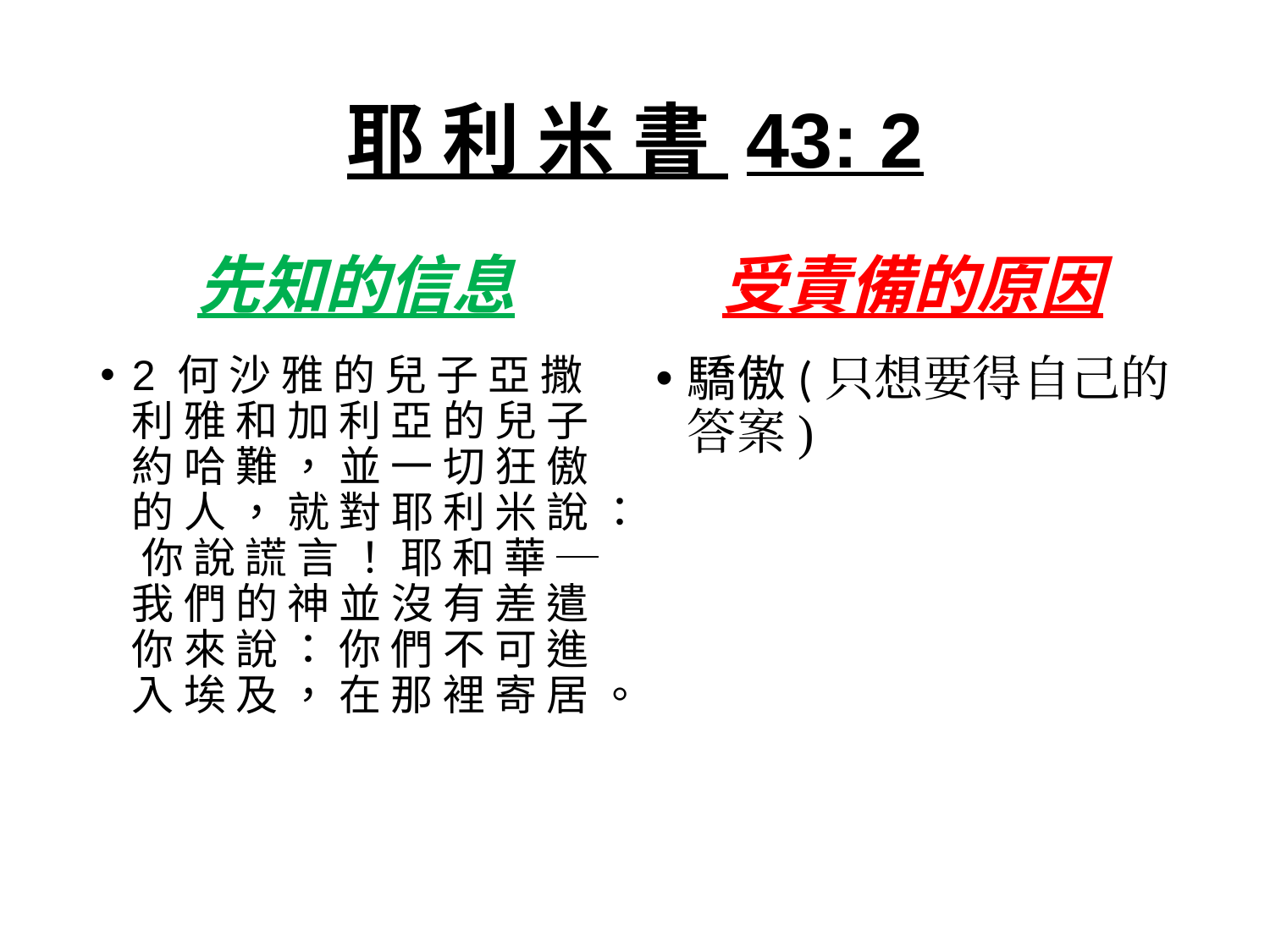

# 耶 利 米 書 43: 2
先知的信息
受責備的原因
2 何 沙 雅 的 兒 子 亞 撒 利 雅 和 加 利 亞 的 兒 子 約 哈 難 ， 並 一 切 狂 傲 的 人 ， 就 對 耶 利 米 說 ： 你 說 謊 言 ！ 耶 和 華 ─ 我 們 的 神 並 沒 有 差 遣 你 來 說 ： 你 們 不 可 進 入 埃 及 ， 在 那 裡 寄 居 。
驕傲(只想要得自己的答案)